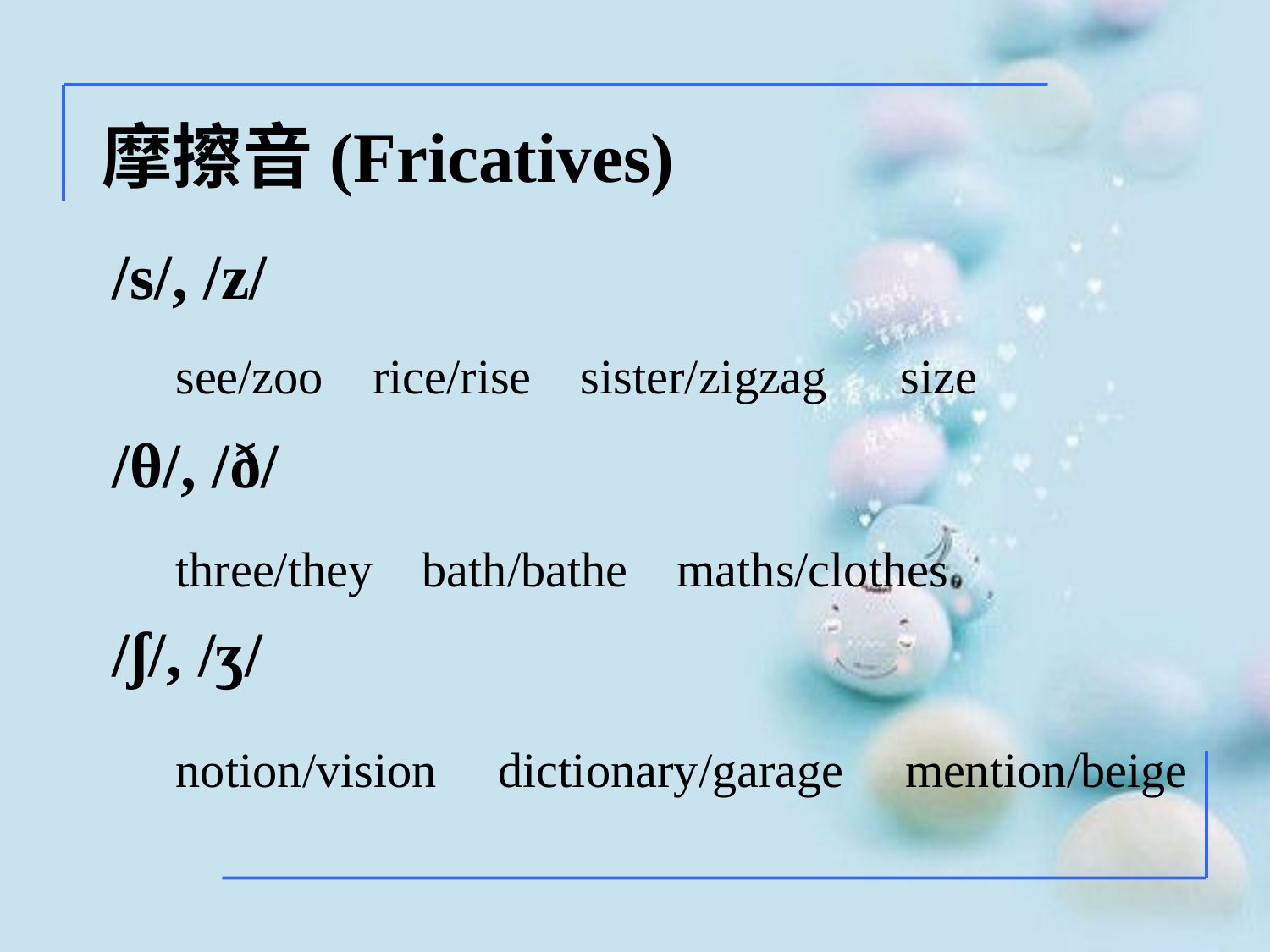

摩擦音(Fricatives)
/s/, /z/

/θ/, /ð/

/ʃ/, /ʒ/
see/zoo    rice/rise    sister/zigzag      size
three/they    bath/bathe    maths/clothes
notion/vision     dictionary/garage     mention/beige